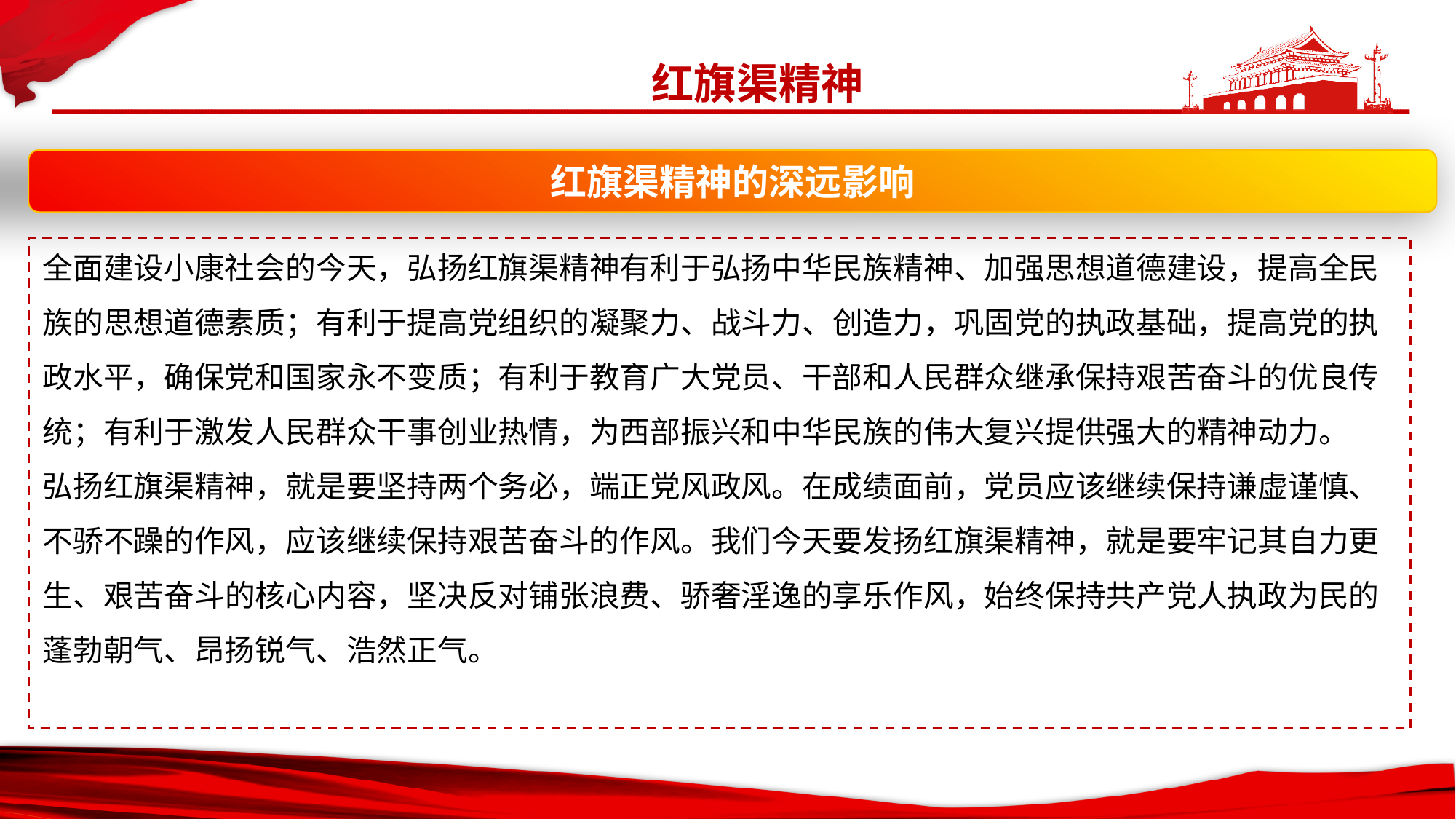

红旗渠精神
红旗渠精神的深远影响
全面建设小康社会的今天，弘扬红旗渠精神有利于弘扬中华民族精神、加强思想道德建设，提高全民族的思想道德素质；有利于提高党组织的凝聚力、战斗力、创造力，巩固党的执政基础，提高党的执政水平，确保党和国家永不变质；有利于教育广大党员、干部和人民群众继承保持艰苦奋斗的优良传统；有利于激发人民群众干事创业热情，为西部振兴和中华民族的伟大复兴提供强大的精神动力。
弘扬红旗渠精神，就是要坚持两个务必，端正党风政风。在成绩面前，党员应该继续保持谦虚谨慎、不骄不躁的作风，应该继续保持艰苦奋斗的作风。我们今天要发扬红旗渠精神，就是要牢记其自力更生、艰苦奋斗的核心内容，坚决反对铺张浪费、骄奢淫逸的享乐作风，始终保持共产党人执政为民的蓬勃朝气、昂扬锐气、浩然正气。